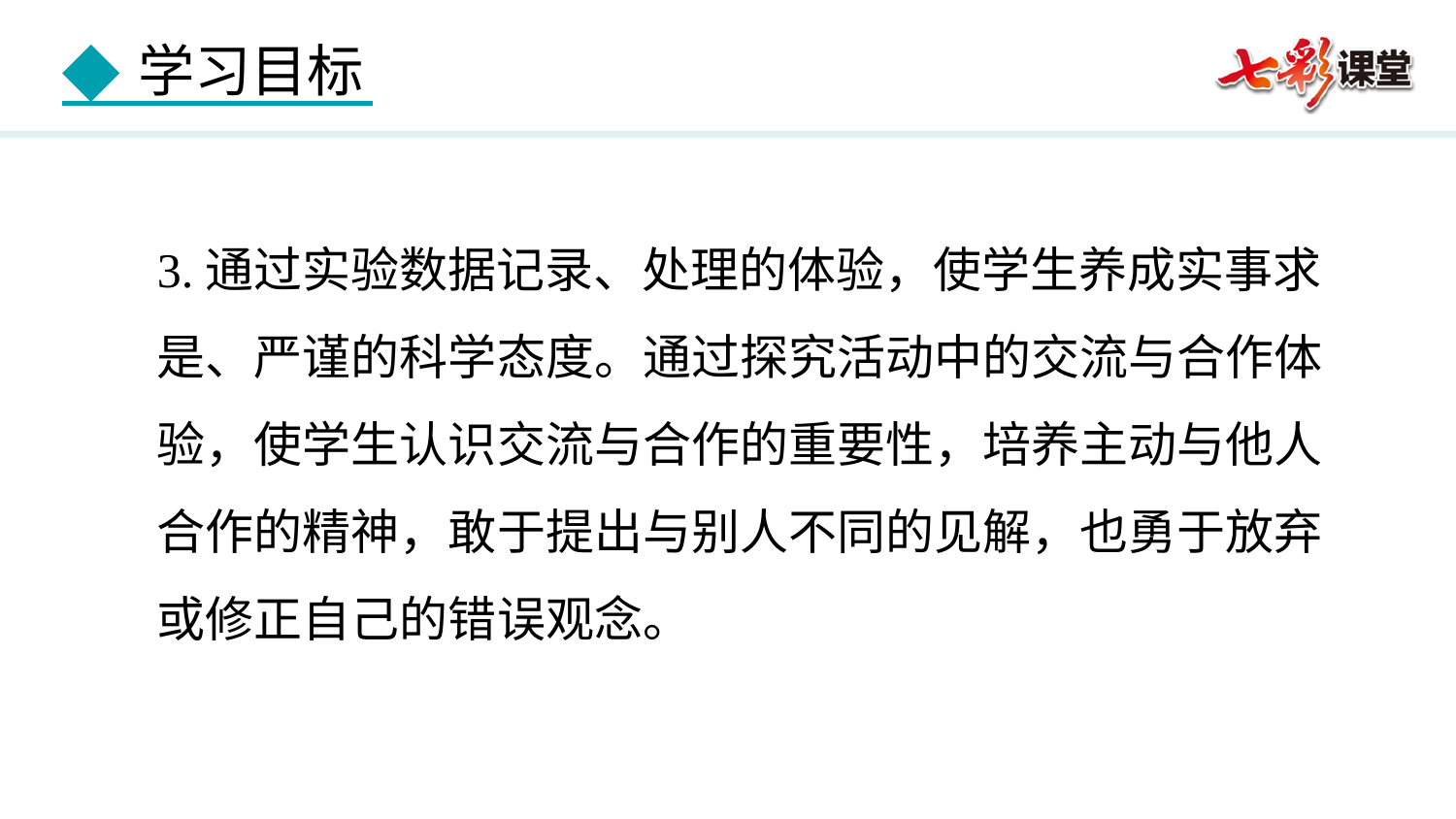

3.通过实验数据记录、处理的体验，使学生养成实事求是、严谨的科学态度。通过探究活动中的交流与合作体验，使学生认识交流与合作的重要性，培养主动与他人合作的精神，敢于提出与别人不同的见解，也勇于放弃或修正自己的错误观念。